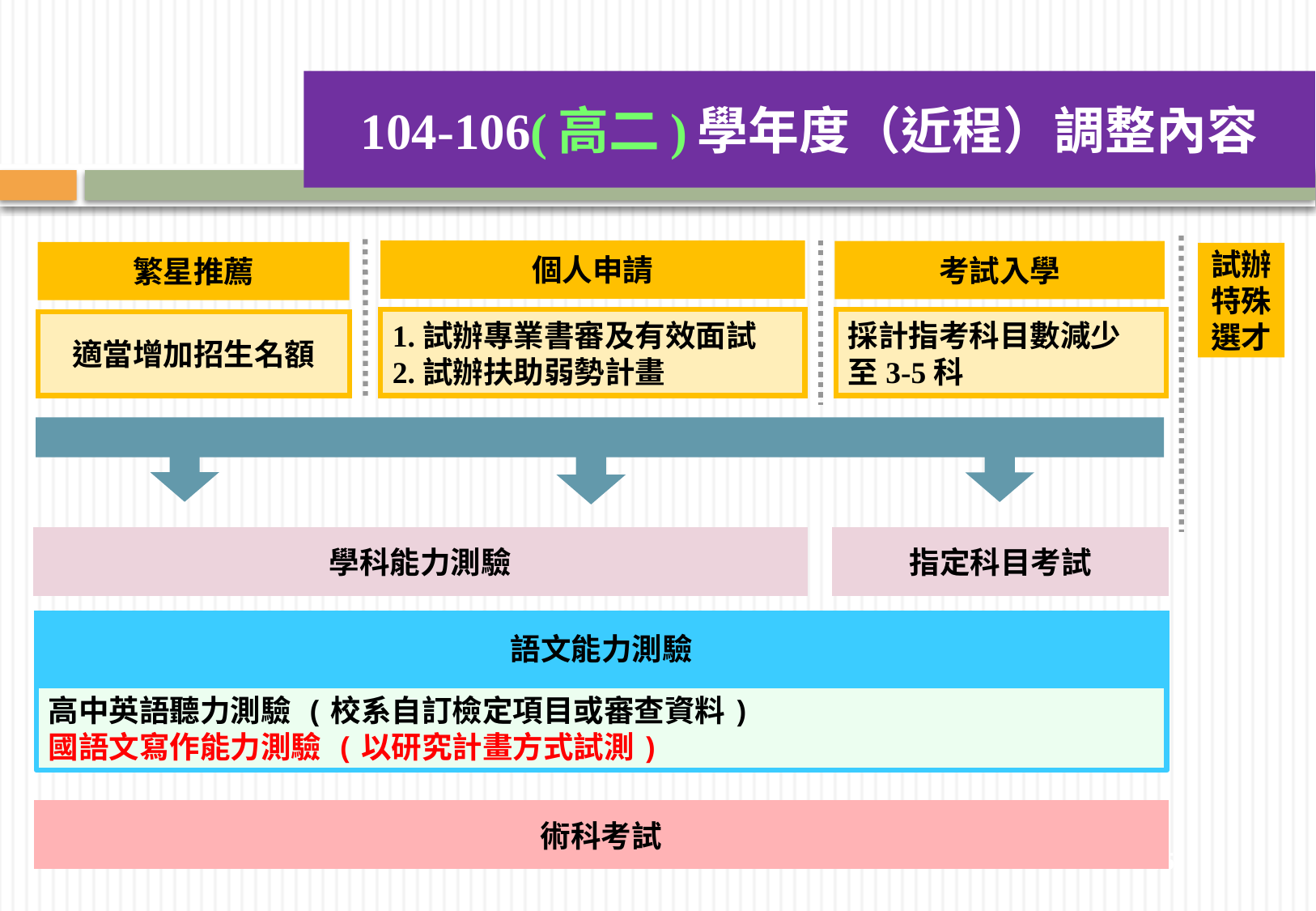

104-106(高二)學年度（近程）調整內容

個人申請
考試入學
繁星推薦
試辦
特殊
選才
1.試辦專業書審及有效面試
2.試辦扶助弱勢計畫
採計指考科目數減少
至3-5科
適當增加招生名額

學科能力測驗
指定科目考試
語文能力測驗
高中英語聽力測驗 (校系自訂檢定項目或審查資料)
國語文寫作能力測驗 (以研究計畫方式試測)
術科考試
45